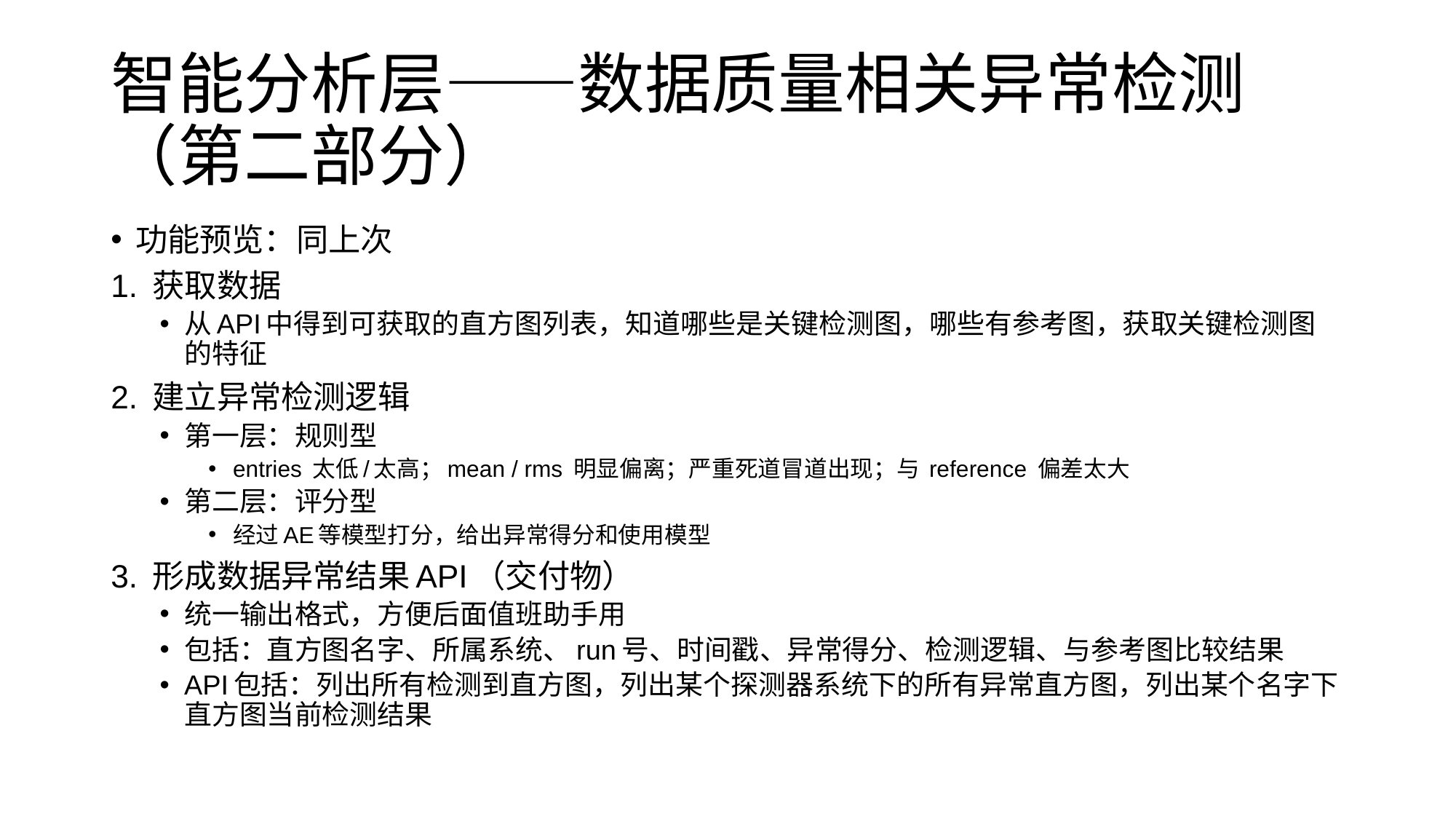

# 智能分析层——数据质量相关异常检测（第二部分）
功能预览：同上次
1. 获取数据
从API中得到可获取的直方图列表，知道哪些是关键检测图，哪些有参考图，获取关键检测图的特征
2. 建立异常检测逻辑
第一层：规则型
entries 太低/太高；mean / rms 明显偏离；严重死道冒道出现；与 reference 偏差太大
第二层：评分型
经过AE等模型打分，给出异常得分和使用模型
3. 形成数据异常结果API（交付物）
统一输出格式，方便后面值班助手用
包括：直方图名字、所属系统、run号、时间戳、异常得分、检测逻辑、与参考图比较结果
API包括：列出所有检测到直方图，列出某个探测器系统下的所有异常直方图，列出某个名字下直方图当前检测结果